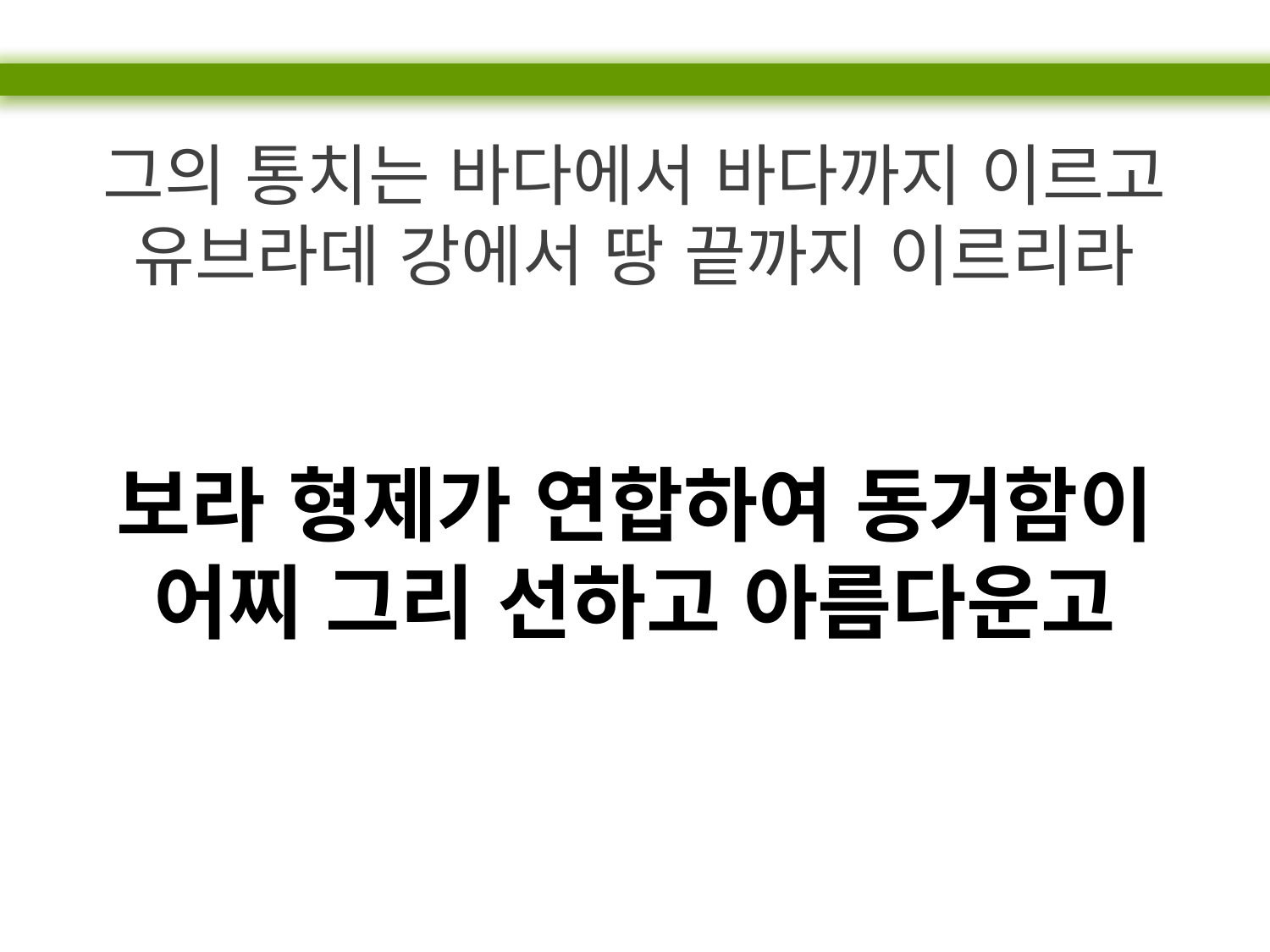

그의 통치는 바다에서 바다까지 이르고 유브라데 강에서 땅 끝까지 이르리라
보라 형제가 연합하여 동거함이
어찌 그리 선하고 아름다운고